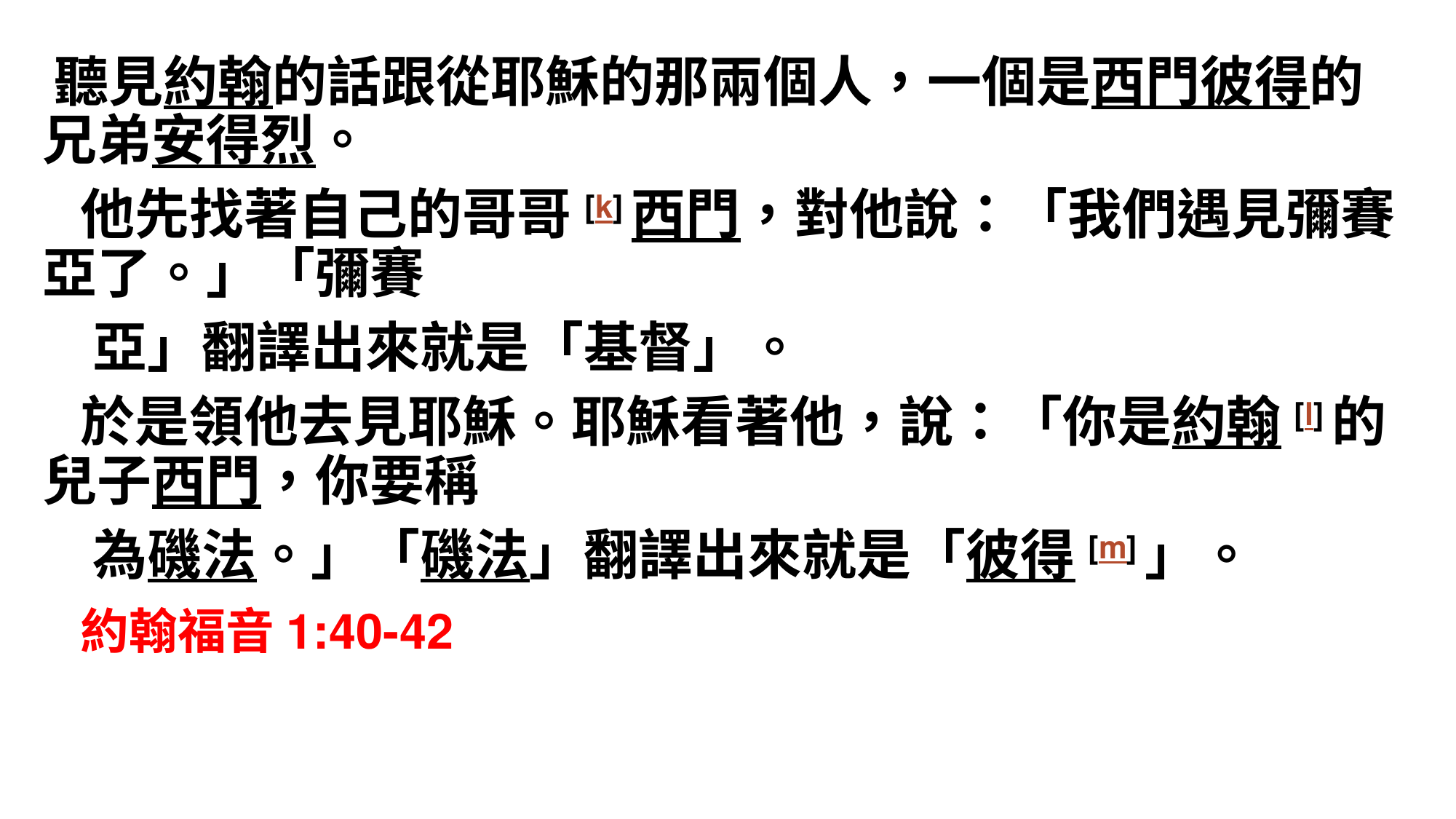

#
 聽見約翰的話跟從耶穌的那兩個人，一個是西門彼得的兄弟安得烈。
  他先找著自己的哥哥[k]西門，對他說：「我們遇見彌賽亞了。」「彌賽
   亞」翻譯出來就是「基督」。
  於是領他去見耶穌。耶穌看著他，說：「你是約翰[l]的兒子西門，你要稱
   為磯法。」「磯法」翻譯出來就是「彼得[m]」。
  約翰福音1:40-42